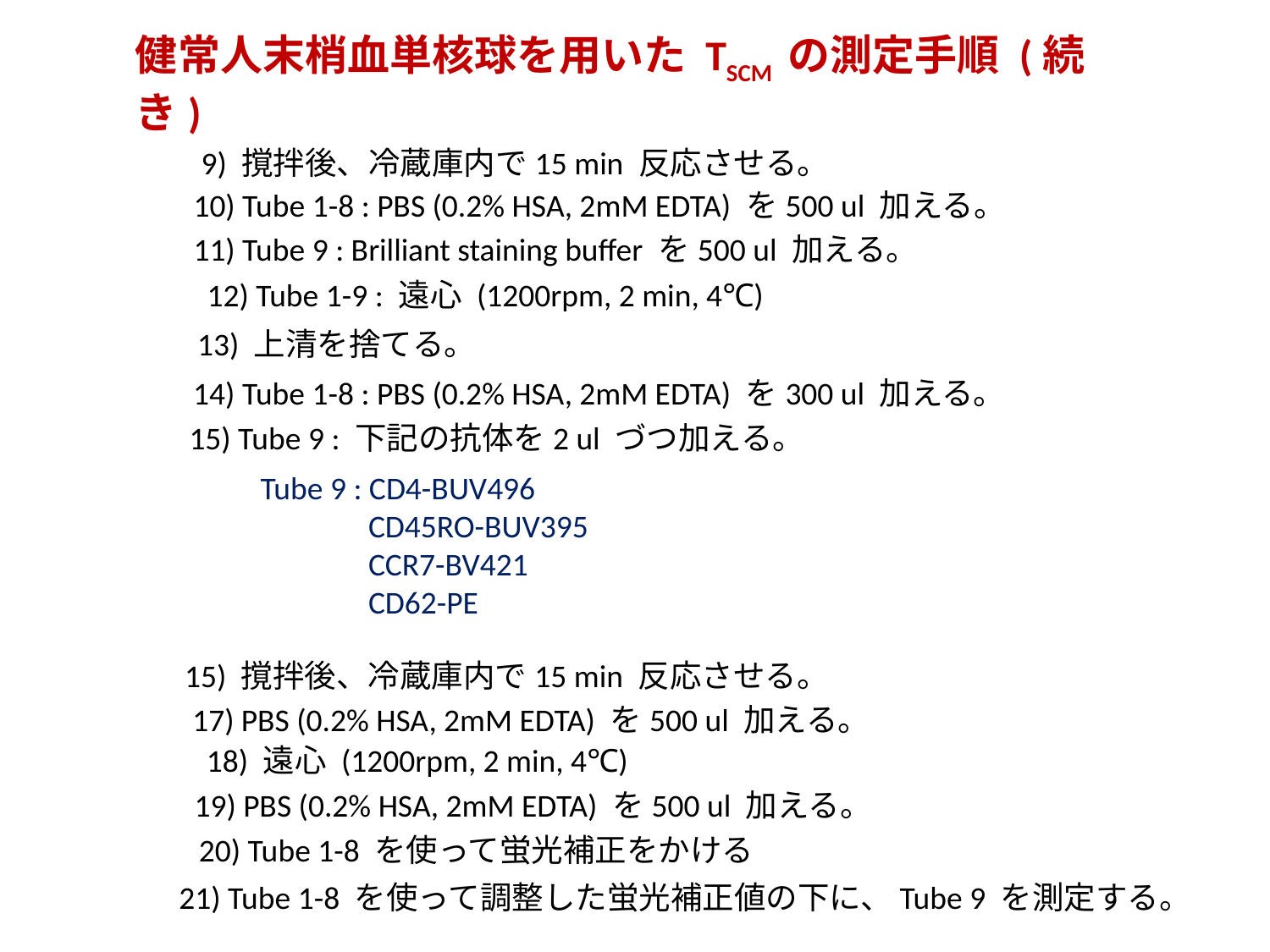

健常人末梢血単核球を用いた TSCM の測定手順 (続き)
9) 撹拌後、冷蔵庫内で15 min 反応させる。
10) Tube 1-8 : PBS (0.2% HSA, 2mM EDTA) を500 ul 加える。
11) Tube 9 : Brilliant staining buffer を500 ul 加える。
12) Tube 1-9 : 遠心 (1200rpm, 2 min, 4℃)
13) 上清を捨てる。
14) Tube 1-8 : PBS (0.2% HSA, 2mM EDTA) を300 ul 加える。
15) Tube 9 : 下記の抗体を2 ul づつ加える。
Tube 9 : CD4-BUV496
               CD45RO-BUV395
               CCR7-BV421
               CD62-PE
15) 撹拌後、冷蔵庫内で15 min 反応させる。
17) PBS (0.2% HSA, 2mM EDTA) を500 ul 加える。
18) 遠心 (1200rpm, 2 min, 4℃)
19) PBS (0.2% HSA, 2mM EDTA) を500 ul 加える。
20) Tube 1-8 を使って蛍光補正をかける
21) Tube 1-8 を使って調整した蛍光補正値の下に、Tube 9 を測定する。